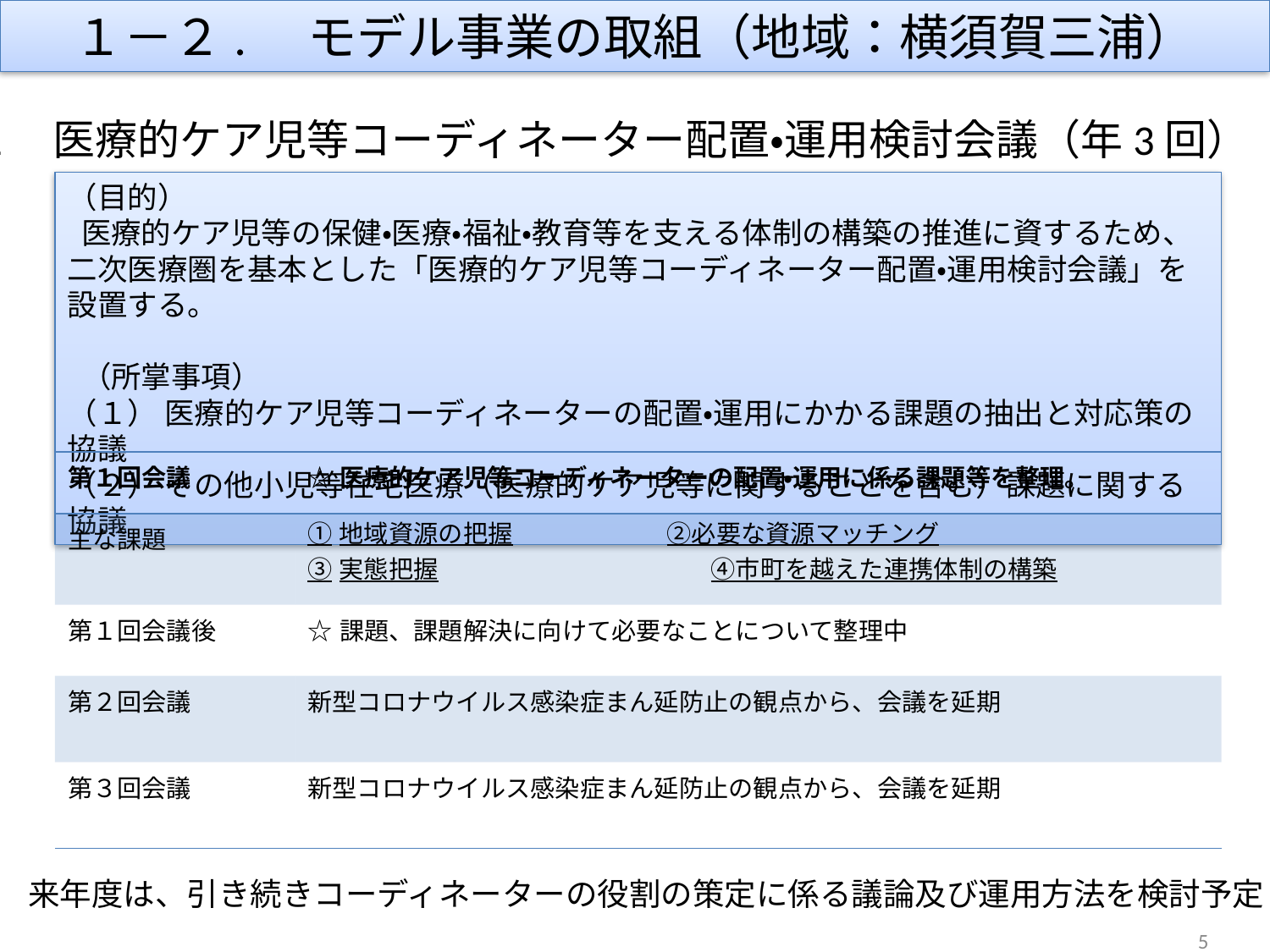

１－２.　モデル事業の取組（地域：横須賀三浦）
5
各地域のモデル事業の展開状況
１　医療的ケア児等コーディネーター配置・運用検討会議（年3回）
（目的）
 医療的ケア児等の保健・医療・福祉・教育等を支える体制の構築の推進に資するため、二次医療圏を基本とした「医療的ケア児等コーディネーター配置・運用検討会議」を設置する。

 （所掌事項）
（１） 医療的ケア児等コーディネーターの配置・運用にかかる課題の抽出と対応策の協議
（２） その他小児等在宅医療（医療的ケア児等に関することを含む）課題に関する協議
| 第１回会議 | ☆医療的ケア児等コーディネーターの配置・運用に係る課題等を整理。 |
| --- | --- |
| 主な課題 | ①地域資源の把握　　　　　　 ②必要な資源マッチング ③実態把握　　　　　　　　　　　④市町を越えた連携体制の構築 |
| 第１回会議後 | ☆課題、課題解決に向けて必要なことについて整理中 |
| 第２回会議 | 新型コロナウイルス感染症まん延防止の観点から、会議を延期 |
| 第３回会議 | 新型コロナウイルス感染症まん延防止の観点から、会議を延期 |
来年度は、引き続きコーディネーターの役割の策定に係る議論及び運用方法を検討予定
5